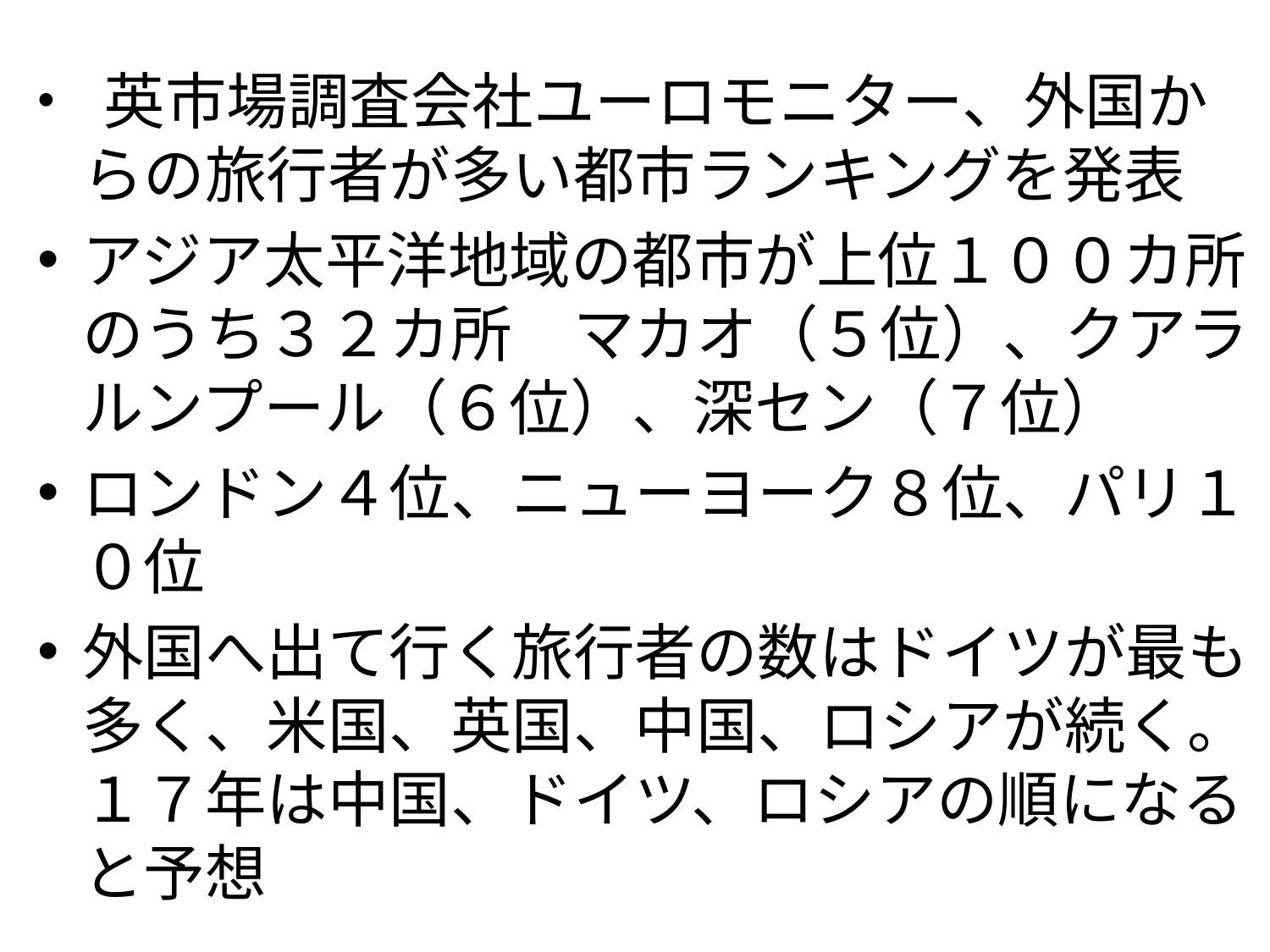

英市場調査会社ユーロモニター、外国からの旅行者が多い都市ランキングを発表
アジア太平洋地域の都市が上位１００カ所のうち３２カ所　マカオ（５位）、クアラルンプール（６位）、深セン（７位）
ロンドン４位、ニューヨーク８位、パリ１０位
外国へ出て行く旅行者の数はドイツが最も多く、米国、英国、中国、ロシアが続く。１７年は中国、ドイツ、ロシアの順になると予想